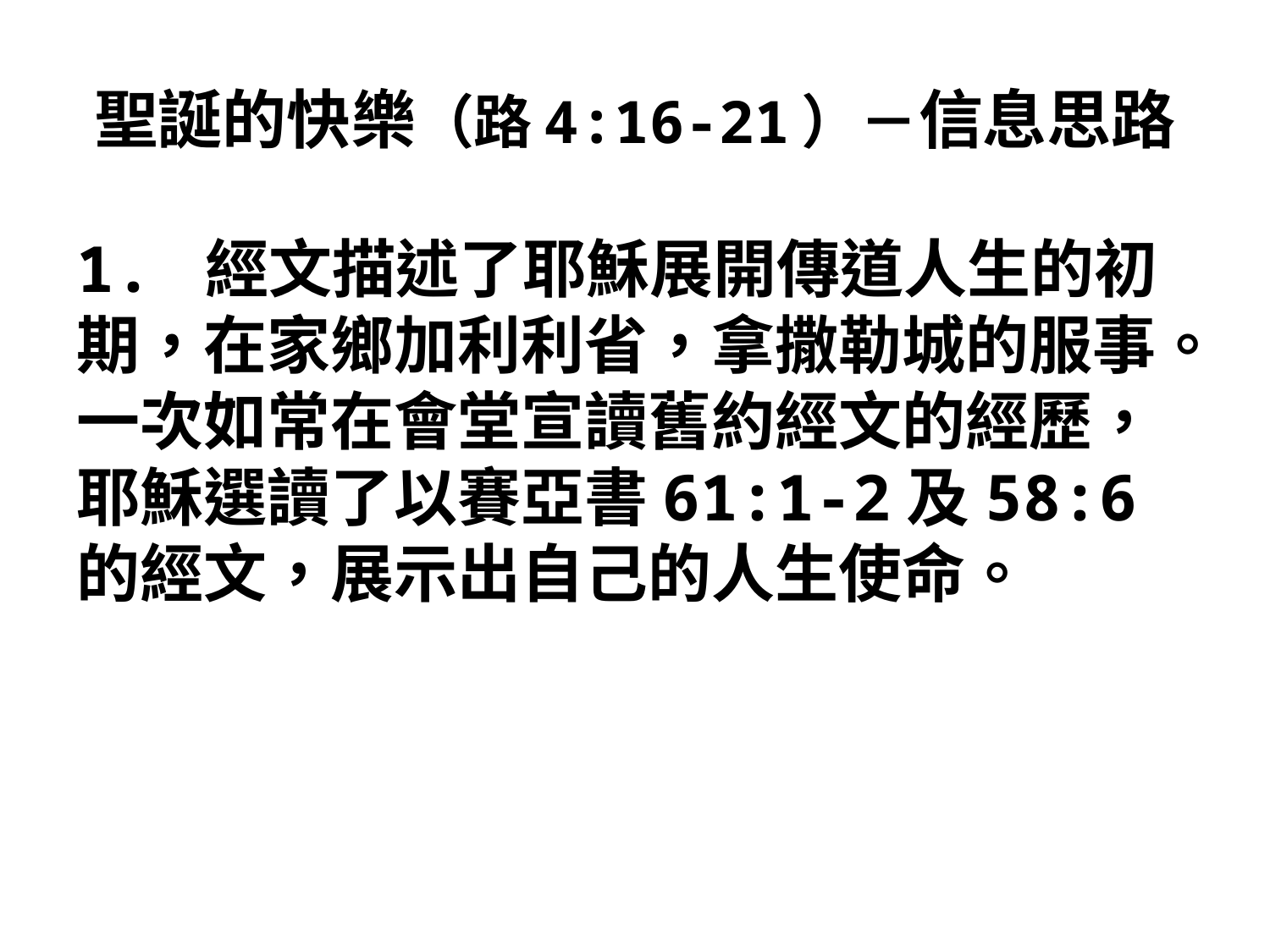

# 聖誕的快樂（路4:16-21）－信息思路
1. 經文描述了耶穌展開傳道人生的初期，在家鄉加利利省，拿撒勒城的服事。一次如常在會堂宣讀舊約經文的經歷，耶穌選讀了以賽亞書61:1-2及58:6的經文，展示出自己的人生使命。